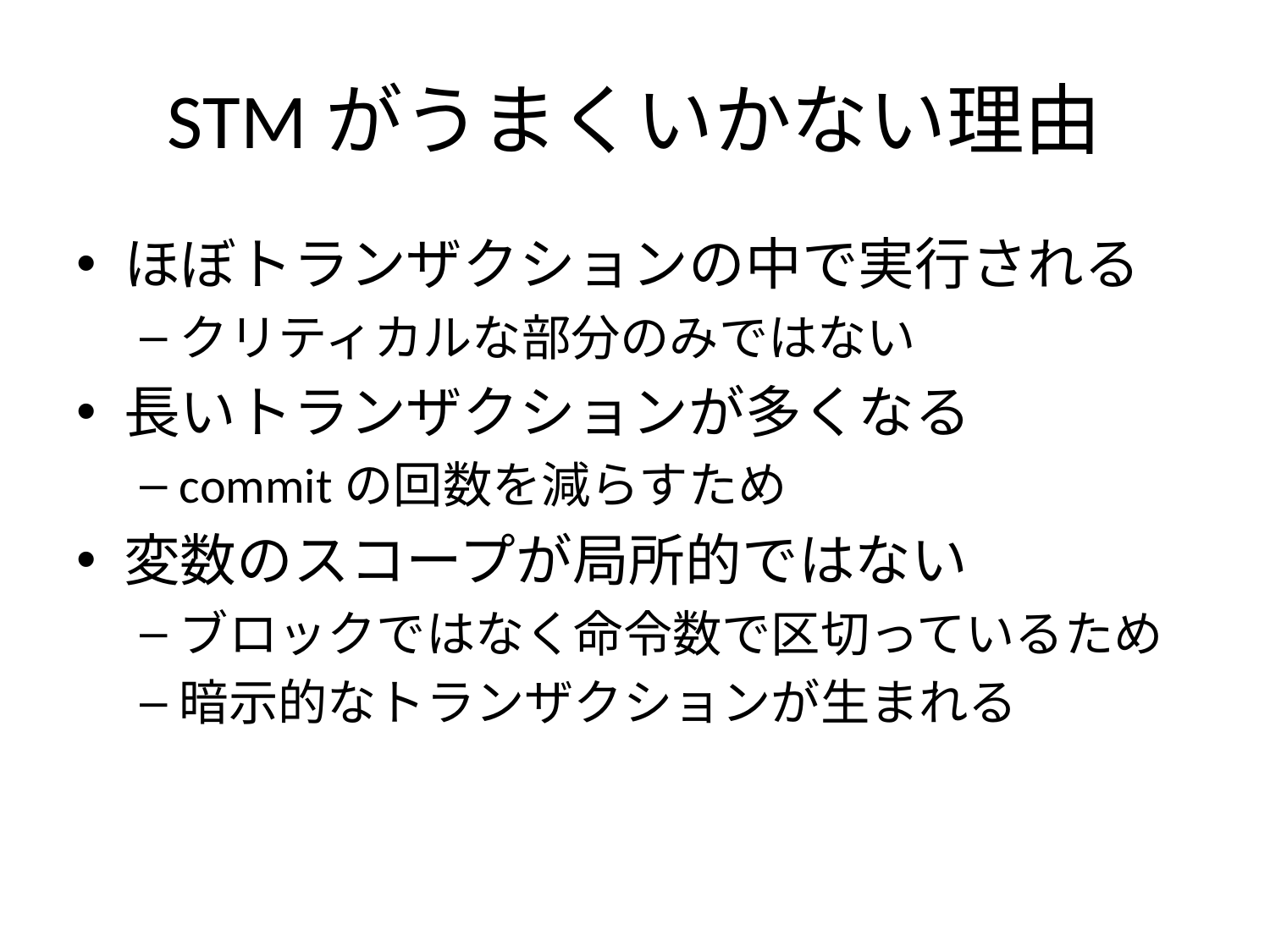

# STMがうまくいかない理由
ほぼトランザクションの中で実行される
クリティカルな部分のみではない
長いトランザクションが多くなる
commitの回数を減らすため
変数のスコープが局所的ではない
ブロックではなく命令数で区切っているため
暗示的なトランザクションが生まれる